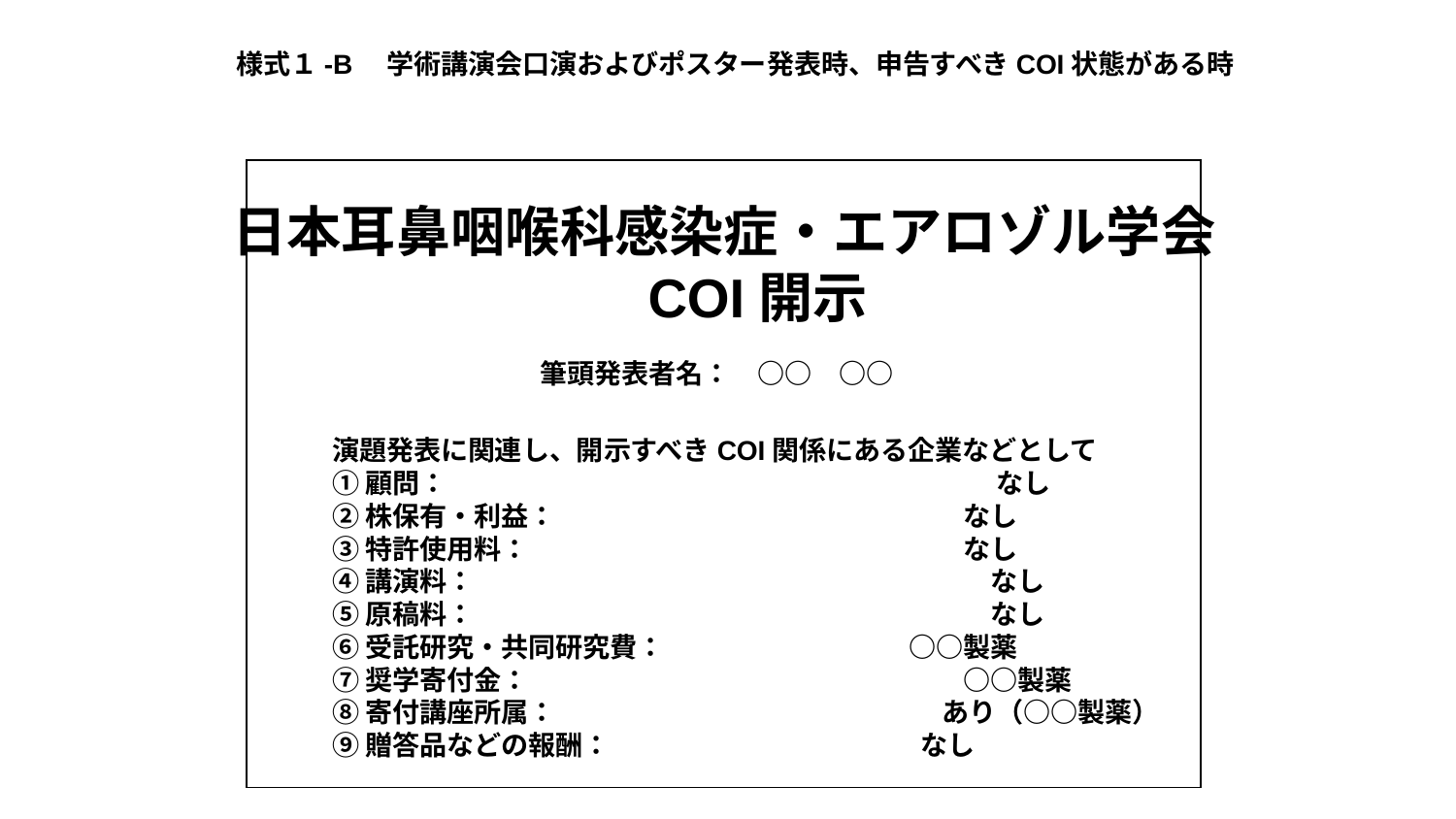

様式１-B　学術講演会口演およびポスター発表時、申告すべきCOI状態がある時

日本耳鼻咽喉科感染症・エアロゾル学会
　COI開示
筆頭発表者名：　○○　○○
演題発表に関連し、開示すべきCOI関係にある企業などとして
①顧問：　　　　　　　　　　　　　　　　　　　　 なし
②株保有・利益：　　　　　　　　　　　　　　　なし
③特許使用料：　　　　　　　　　　　　　　　　なし
④講演料：　　　　　　　　　　　　　　　　　　　なし
⑤原稿料：　　　　　　　　　　　　　　　　　　　なし
⑥受託研究・共同研究費：　　　　　　　　　○○製薬
⑦奨学寄付金：　　　　　　　　　　　　　　　　○○製薬
⑧寄付講座所属：　　　　　　　　　　　　　　 あり（○○製薬）
⑨贈答品などの報酬：　　　　　　　　　　　  なし